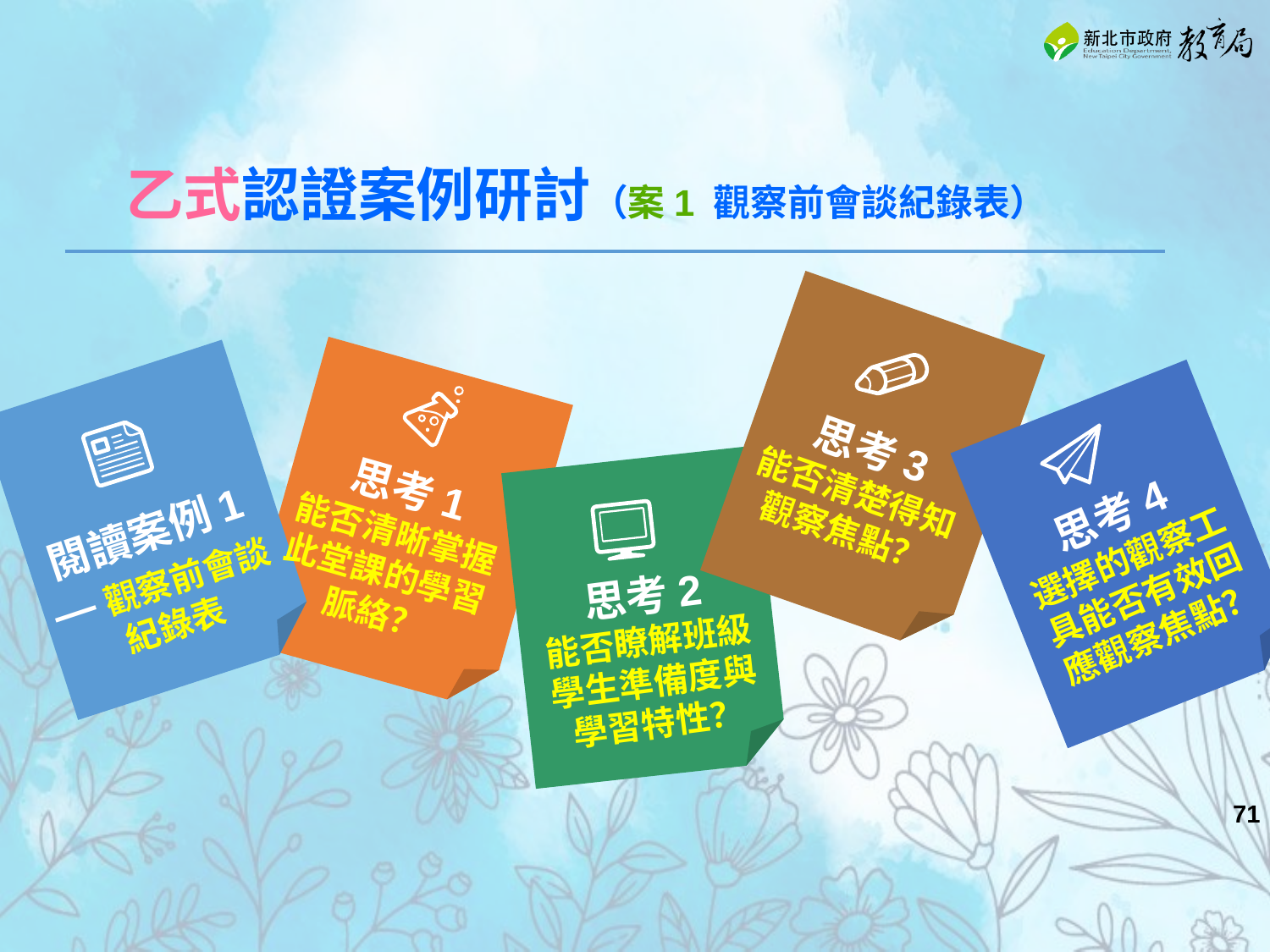

乙式認證案例研討（案1 觀察前會談紀錄表）

思考3
能否清楚得知觀察焦點？

思考1
能否清晰掌握此堂課的學習脈絡？
思考4
選擇的觀察工具能否有效回應觀察焦點？

閱讀案例1—觀察前會談紀錄表

思考2
能否瞭解班級學生準備度與學習特性？
71